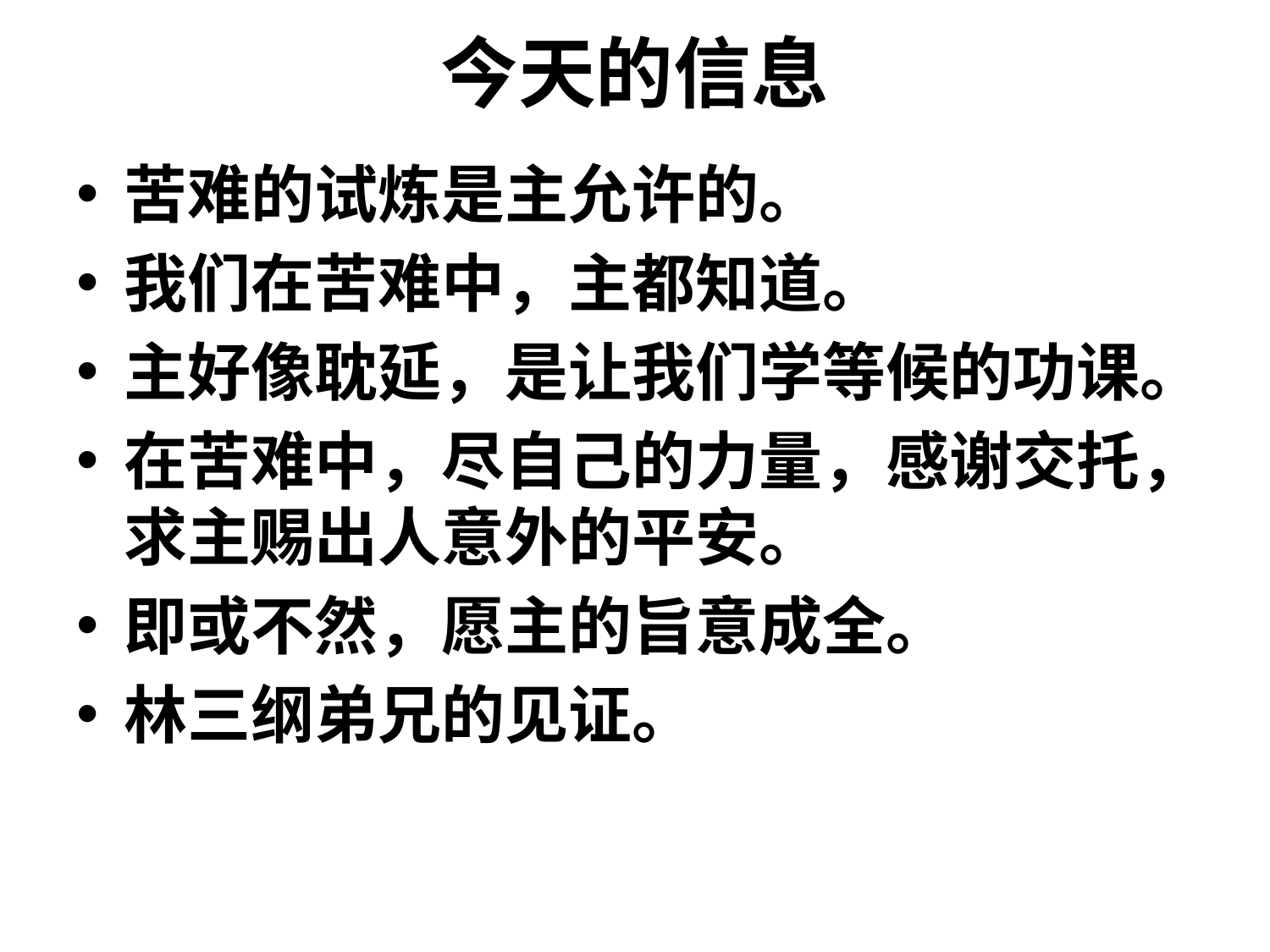

# 今天的信息
苦难的试炼是主允许的。
我们在苦难中，主都知道。
主好像耽延，是让我们学等候的功课。
在苦难中，尽自己的力量，感谢交托，求主赐出人意外的平安。
即或不然，愿主的旨意成全。
林三纲弟兄的见证。